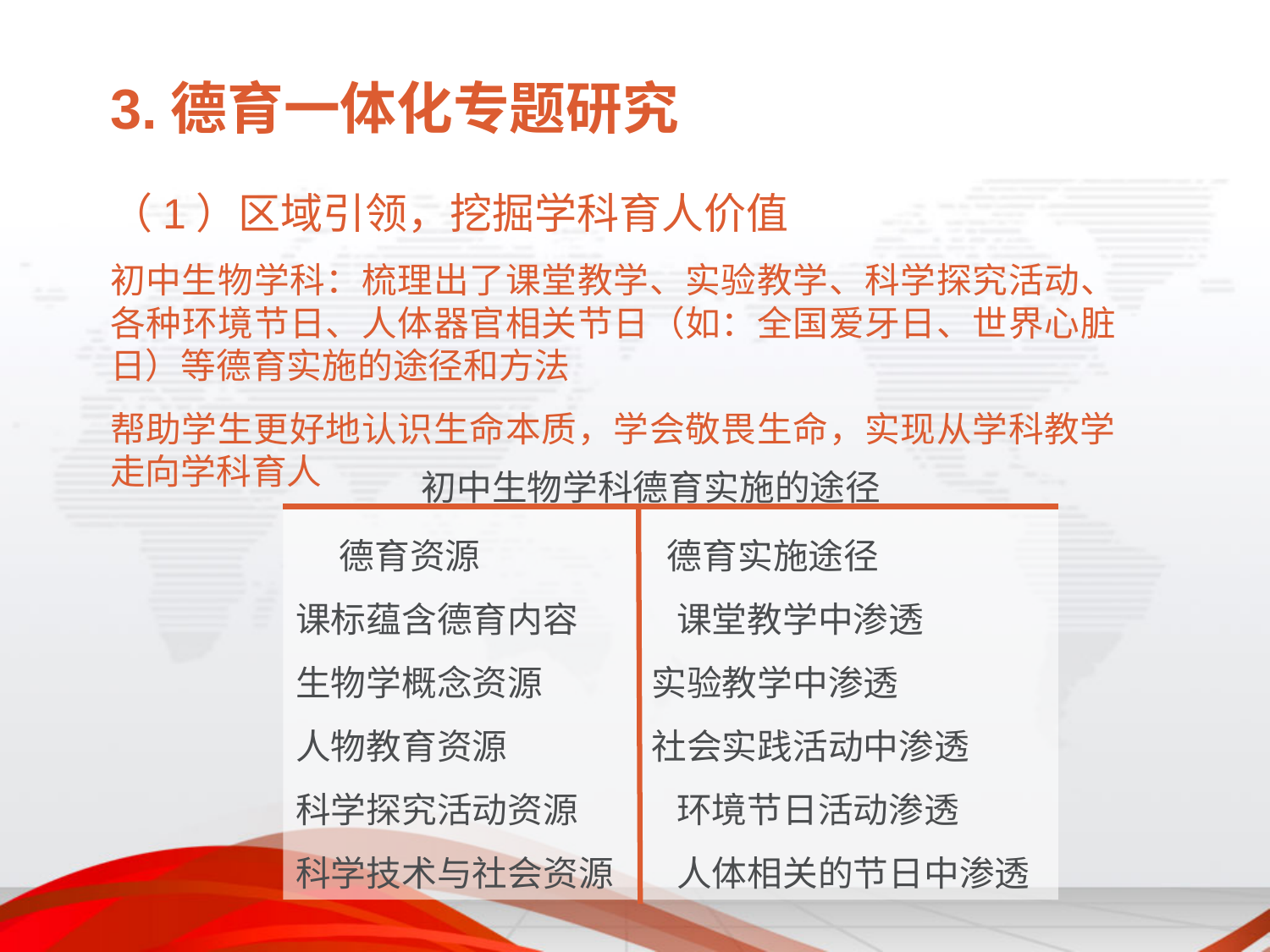

# 3.德育一体化专题研究
（1）区域引领，挖掘学科育人价值
初中生物学科：梳理出了课堂教学、实验教学、科学探究活动、各种环境节日、人体器官相关节日（如：全国爱牙日、世界心脏日）等德育实施的途径和方法
帮助学生更好地认识生命本质，学会敬畏生命，实现从学科教学走向学科育人

初中生物学科德育实施的途径
     德育资源	               德育实施途径
课标蕴含德育内容	课堂教学中渗透
生物学概念资源	             实验教学中渗透
人物教育资源	             社会实践活动中渗透
科学探究活动资源	环境节日活动渗透
科学技术与社会资源	人体相关的节日中渗透